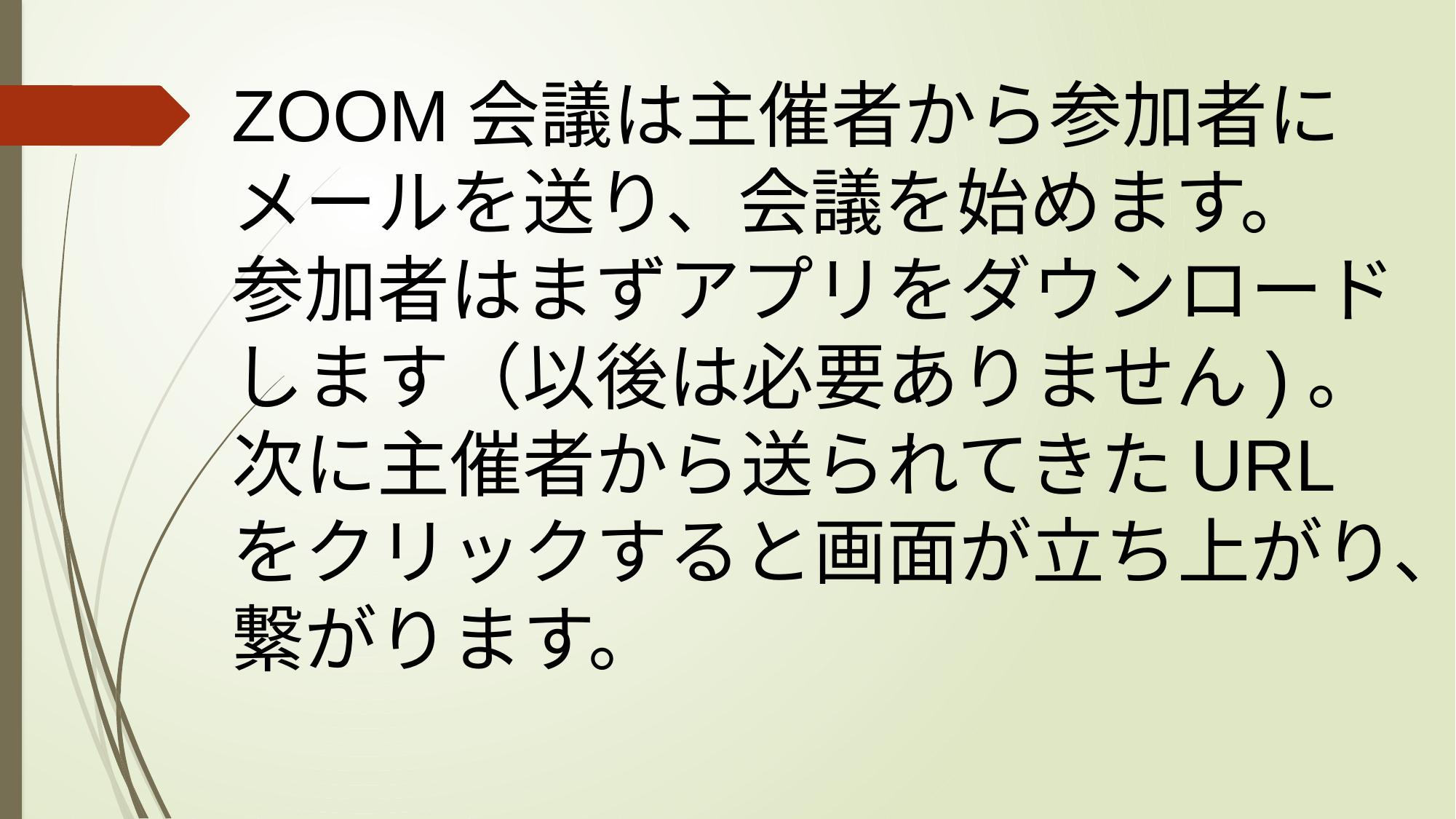

ZOOM会議は主催者から参加者にメールを送り、会議を始めます。
参加者はまずアプリをダウンロードします（以後は必要ありません)。
次に主催者から送られてきたURLをクリックすると画面が立ち上がり、繋がります。